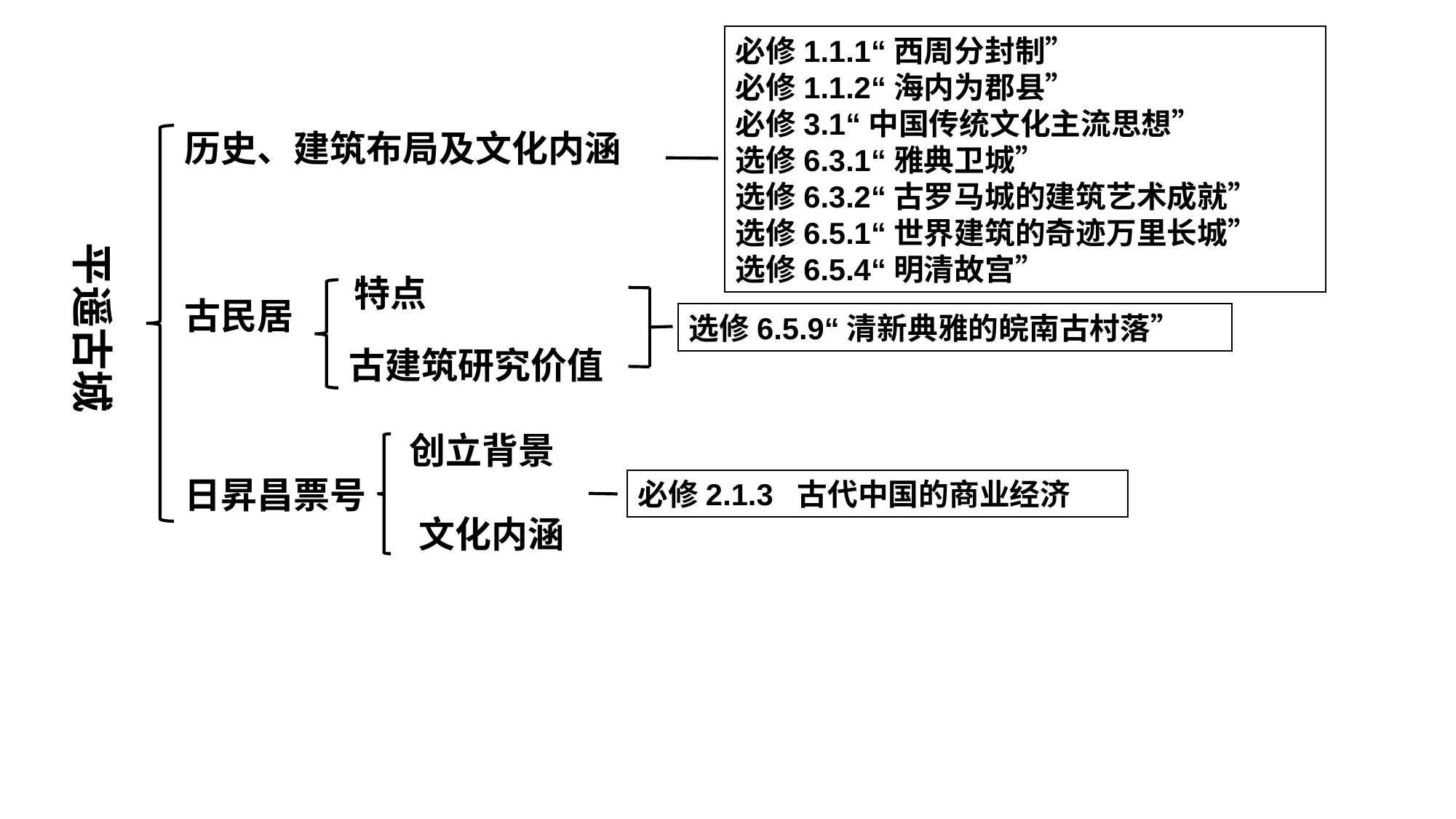

必修1.1.1“西周分封制”
必修1.1.2“海内为郡县”
必修3.1“中国传统文化主流思想”
选修6.3.1“雅典卫城”
选修6.3.2“古罗马城的建筑艺术成就”
选修6.5.1“世界建筑的奇迹万里长城”
选修6.5.4“明清故宫”
历史、建筑布局及文化内涵

平遥古城
特点
古建筑研究价值

古民居
选修6.5.9“清新典雅的皖南古村落”
创立背景

文化内涵
日昇昌票号
必修2.1.3  古代中国的商业经济